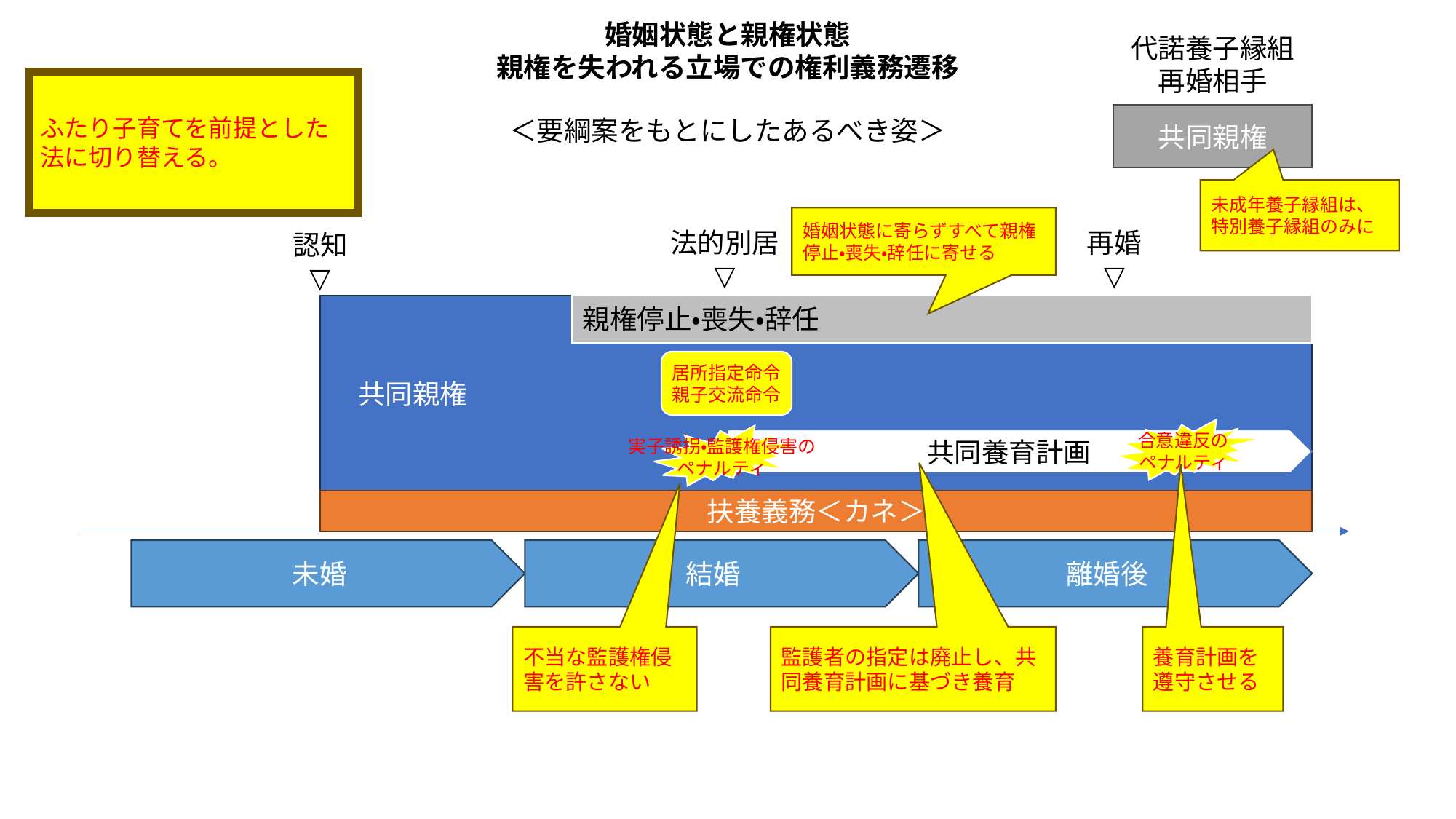

婚姻状態と親権状態
親権を失われる立場での権利義務遷移
代諾養子縁組
再婚相手
ふたり子育てを前提とした法に切り替える。
共同親権
＜要綱案をもとにしたあるべき姿＞
未成年養子縁組は、
特別養子縁組のみに
婚姻状態に寄らずすべて親権停止・喪失・辞任に寄せる
法的別居
▽
再婚
▽
認知
▽
親権停止・喪失・辞任
　共同親権
居所指定命令
親子交流命令
合意違反の
ペナルティ
実子誘拐・監護権侵害の
ペナルティ
共同養育計画
扶養義務＜カネ＞
未婚
結婚
離婚後
不当な監護権侵害を許さない
監護者の指定は廃止し、共同養育計画に基づき養育
養育計画を遵守させる